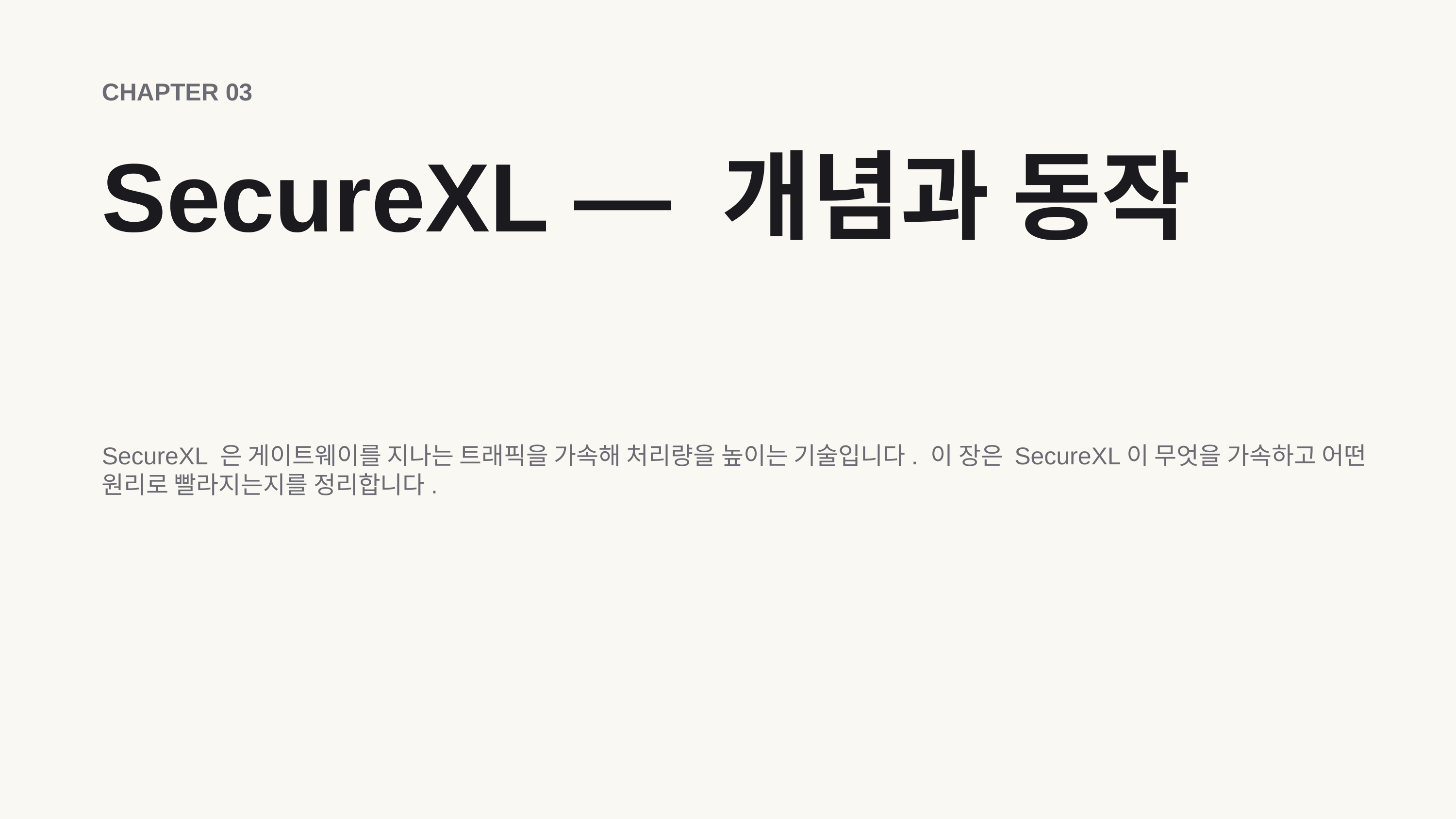

CHAPTER 03
SecureXL — 개념과 동작
SecureXL 은 게이트웨이를 지나는 트래픽을 가속해 처리량을 높이는 기술입니다. 이 장은 SecureXL이 무엇을 가속하고 어떤 원리로 빨라지는지를 정리합니다.